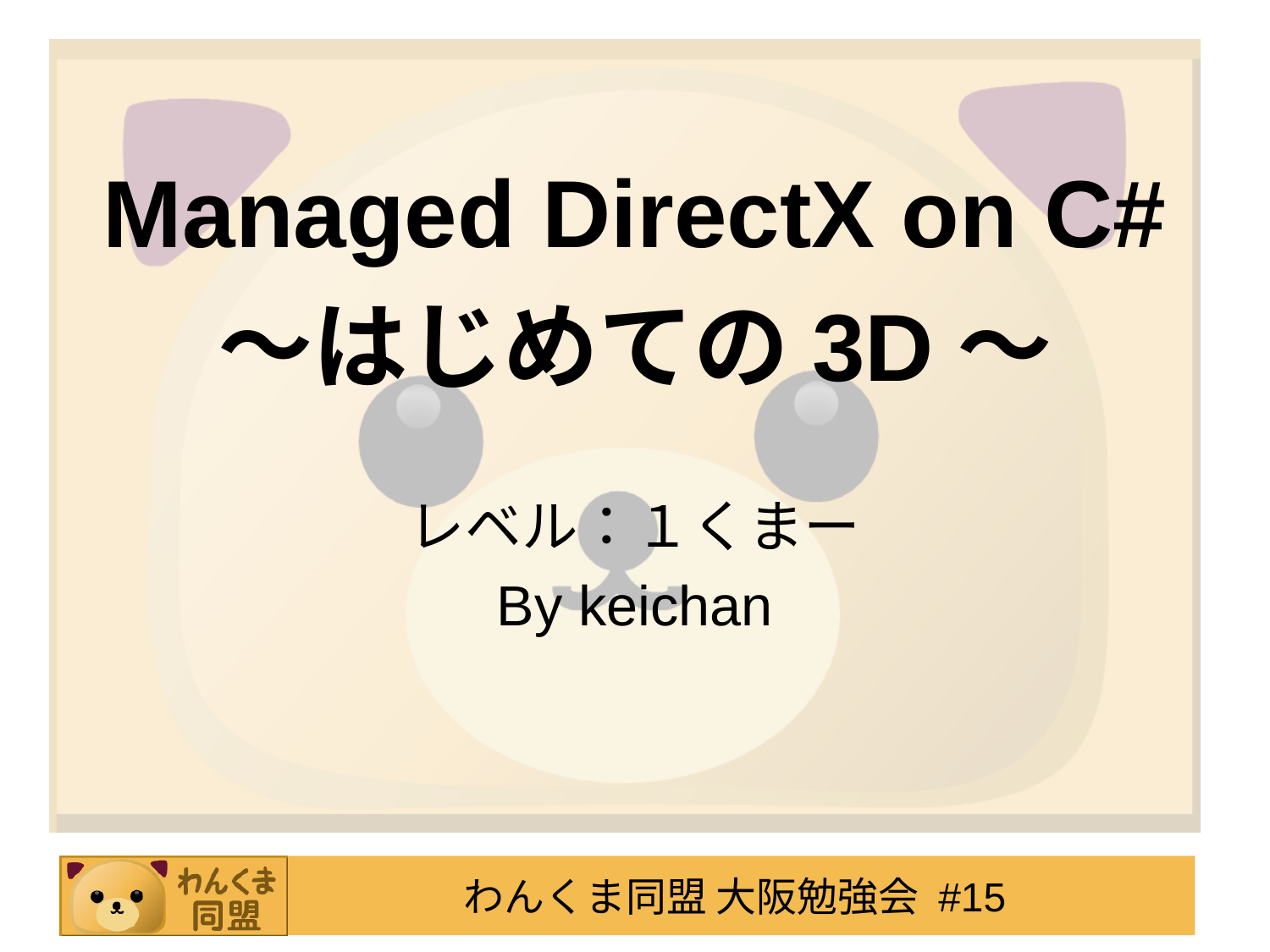

#
Managed DirectX on C#
～はじめての3D～

レベル：１くまー
By keichan